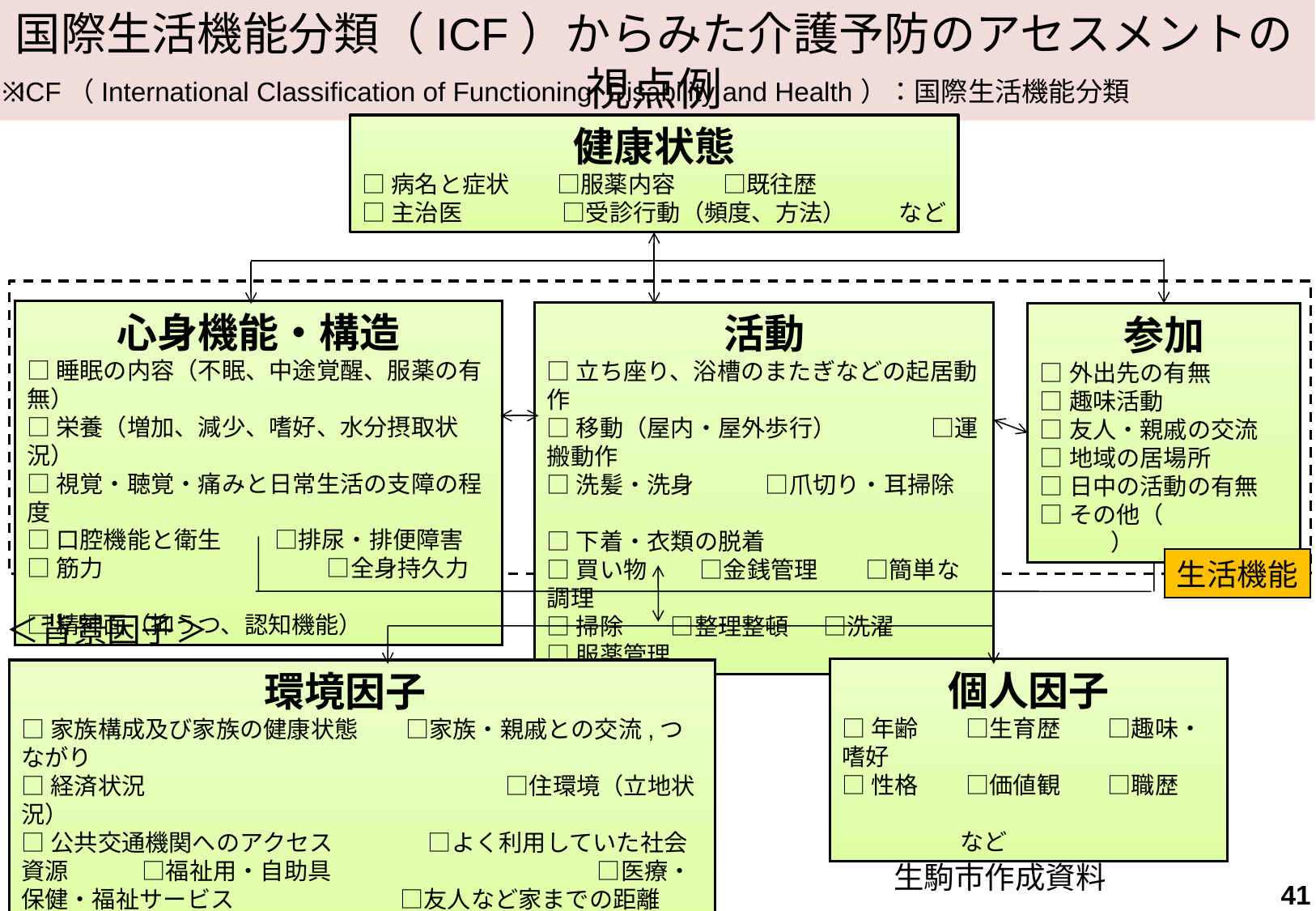

国際生活機能分類（ICF）からみた介護予防のアセスメントの視点例
※ICF（International Classification of Functioning, Disability and Health）：国際生活機能分類
健康状態
□病名と症状　　□服薬内容　　□既往歴
□主治医　　　　 □受診行動（頻度、方法）　　 など

心身機能・構造
□睡眠の内容（不眠、中途覚醒、服薬の有無）
□栄養（増加、減少、嗜好、水分摂取状況）
□視覚・聴覚・痛みと日常生活の支障の程度
□口腔機能と衛生　　 □排尿・排便障害
□筋力　　　　　　　　　  □全身持久力
□精神面（抑うつ、認知機能）
活動
□立ち座り、浴槽のまたぎなどの起居動作
□移動（屋内・屋外歩行）　　　　□運搬動作
□洗髪・洗身　　　□爪切り・耳掃除
□下着・衣類の脱着
□買い物　　 □金銭管理　　□簡単な調理
□掃除         □整理整頓　  □洗濯
□服薬管理
参加
□外出先の有無
□趣味活動
□友人・親戚の交流
□地域の居場所
□日中の活動の有無
□その他（　　　　　　　　）

生活機能

＜背景因子＞

個人因子
□年齢　　□生育歴　　□趣味・嗜好
□性格　　□価値観　　□職歴
　　　　　　　　　　　　　　　　　　　　など
　　　　　　環境因子
□家族構成及び家族の健康状態　　□家族・親戚との交流,つながり
□経済状況　　　　　　　　　　　　　　　 □住環境（立地状況）
□公共交通機関へのアクセス　　　　□よく利用していた社会資源              □福祉用・自助具　　　　　　　　　　　 □医療・保健・福祉サービス　　　　　　　□友人など家までの距離
□その他（　　　　　　　　　　　　　　　　　）
生駒市作成資料
41